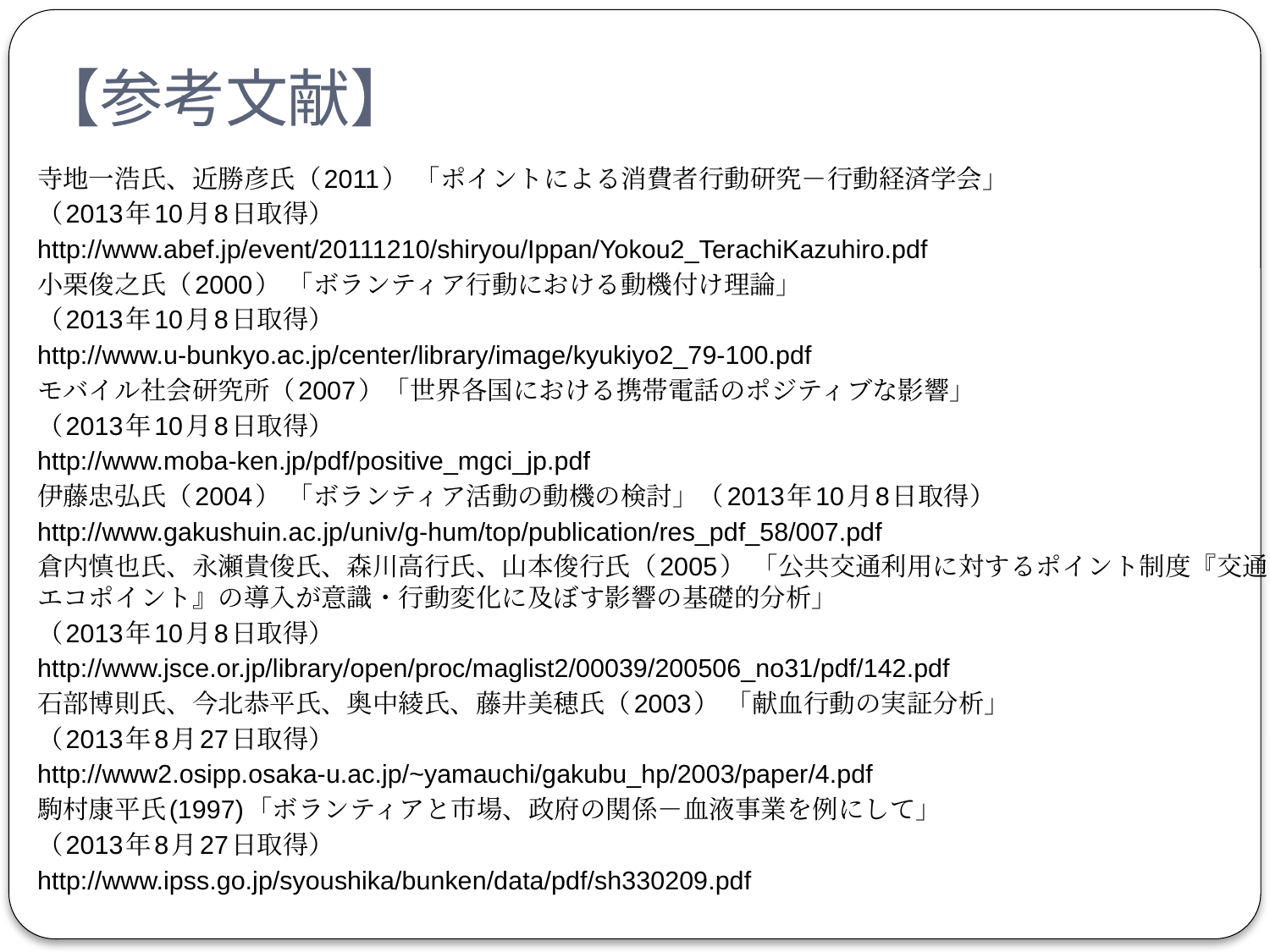

# 【参考文献】
寺地一浩氏、近勝彦氏（2011） 「ポイントによる消費者行動研究－行動経済学会」
（2013年10月8日取得）
http://www.abef.jp/event/20111210/shiryou/Ippan/Yokou2_TerachiKazuhiro.pdf
小栗俊之氏（2000） 「ボランティア行動における動機付け理論」
（2013年10月8日取得）
http://www.u-bunkyo.ac.jp/center/library/image/kyukiyo2_79-100.pdf
モバイル社会研究所（2007）「世界各国における携帯電話のポジティブな影響」
（2013年10月8日取得）
http://www.moba-ken.jp/pdf/positive_mgci_jp.pdf
伊藤忠弘氏（2004） 「ボランティア活動の動機の検討」（2013年10月8日取得）
http://www.gakushuin.ac.jp/univ/g-hum/top/publication/res_pdf_58/007.pdf
倉内慎也氏、永瀬貴俊氏、森川高行氏、山本俊行氏（2005） 「公共交通利用に対するポイント制度『交通エコポイント』の導入が意識・行動変化に及ぼす影響の基礎的分析」
（2013年10月8日取得）
http://www.jsce.or.jp/library/open/proc/maglist2/00039/200506_no31/pdf/142.pdf
石部博則氏、今北恭平氏、奥中綾氏、藤井美穂氏（2003） 「献血行動の実証分析」
（2013年8月27日取得）
http://www2.osipp.osaka-u.ac.jp/~yamauchi/gakubu_hp/2003/paper/4.pdf
駒村康平氏(1997)「ボランティアと市場、政府の関係－血液事業を例にして」
（2013年8月27日取得）
http://www.ipss.go.jp/syoushika/bunken/data/pdf/sh330209.pdf